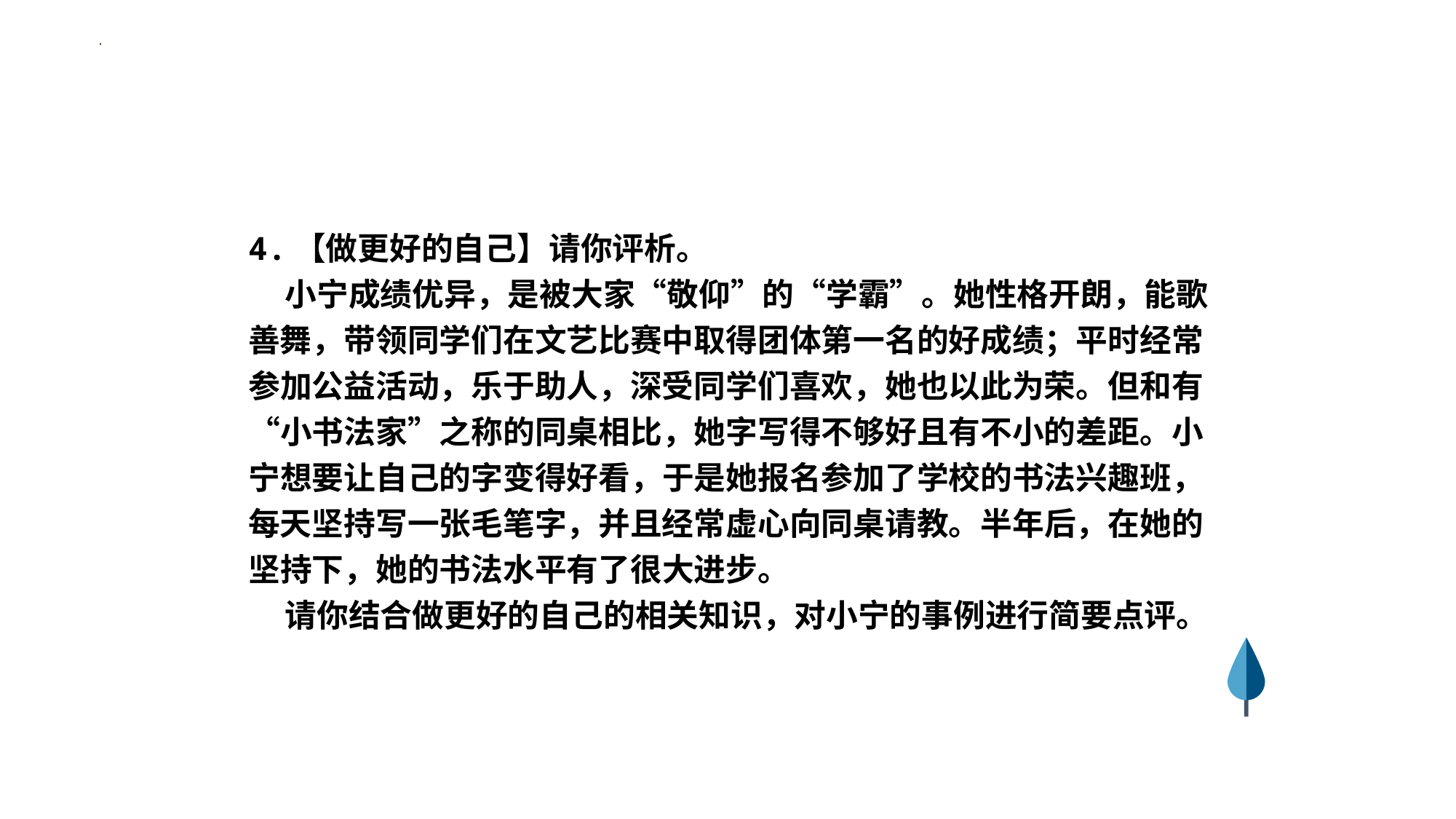

4.【做更好的自己】请你评析。
    小宁成绩优异，是被大家“敬仰”的“学霸”。她性格开朗，能歌善舞，带领同学们在文艺比赛中取得团体第一名的好成绩；平时经常参加公益活动，乐于助人，深受同学们喜欢，她也以此为荣。但和有“小书法家”之称的同桌相比，她字写得不够好且有不小的差距。小宁想要让自己的字变得好看，于是她报名参加了学校的书法兴趣班，每天坚持写一张毛笔字，并且经常虚心向同桌请教。半年后，在她的坚持下，她的书法水平有了很大进步。
    请你结合做更好的自己的相关知识，对小宁的事例进行简要点评。